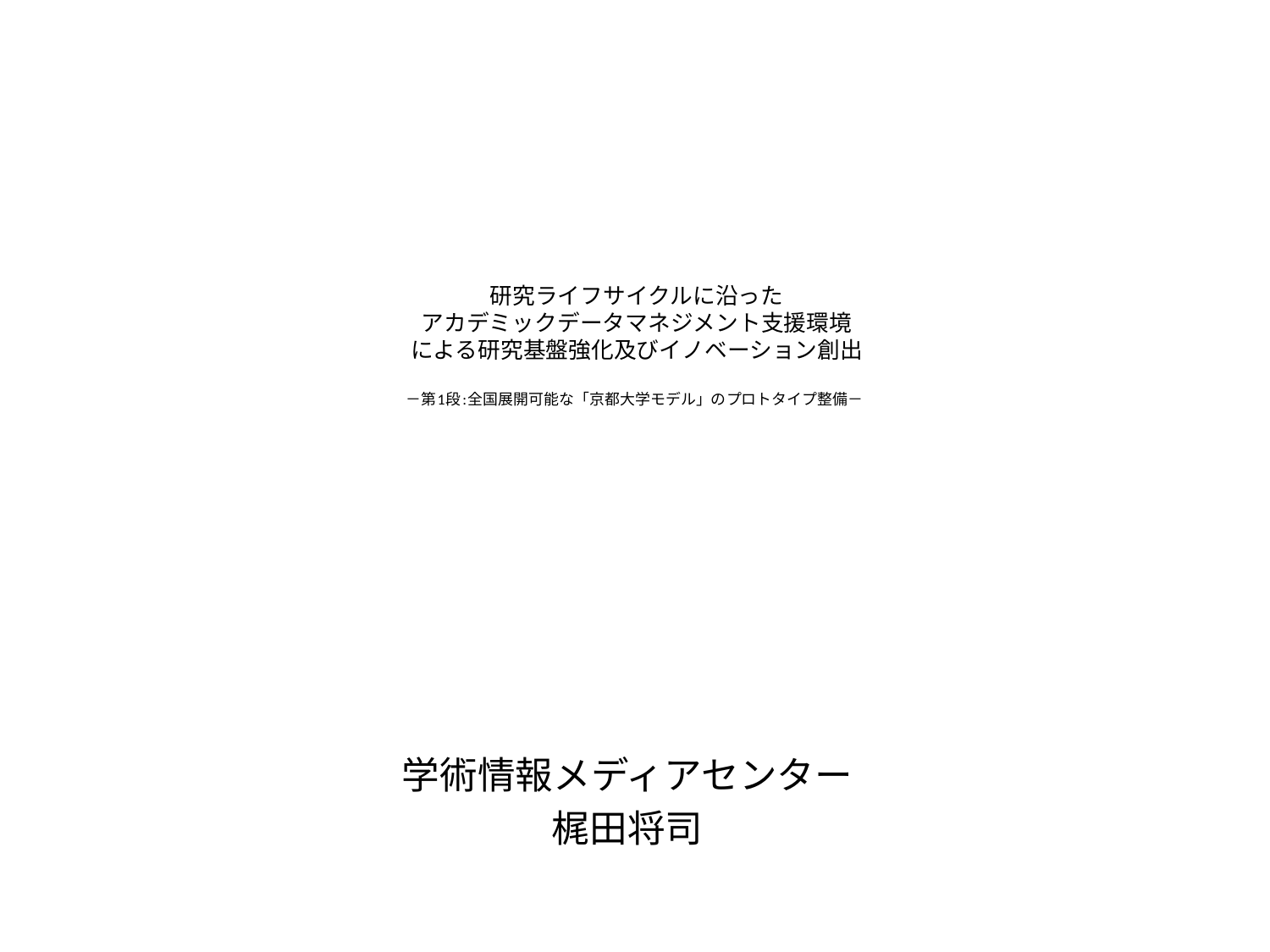

# 研究ライフサイクルに沿った アカデミックデータマネジメント支援環境 による研究基盤強化及びイノベーション創出 －第1段:全国展開可能な「京都大学モデル」のプロトタイプ整備－
学術情報メディアセンター
梶田将司